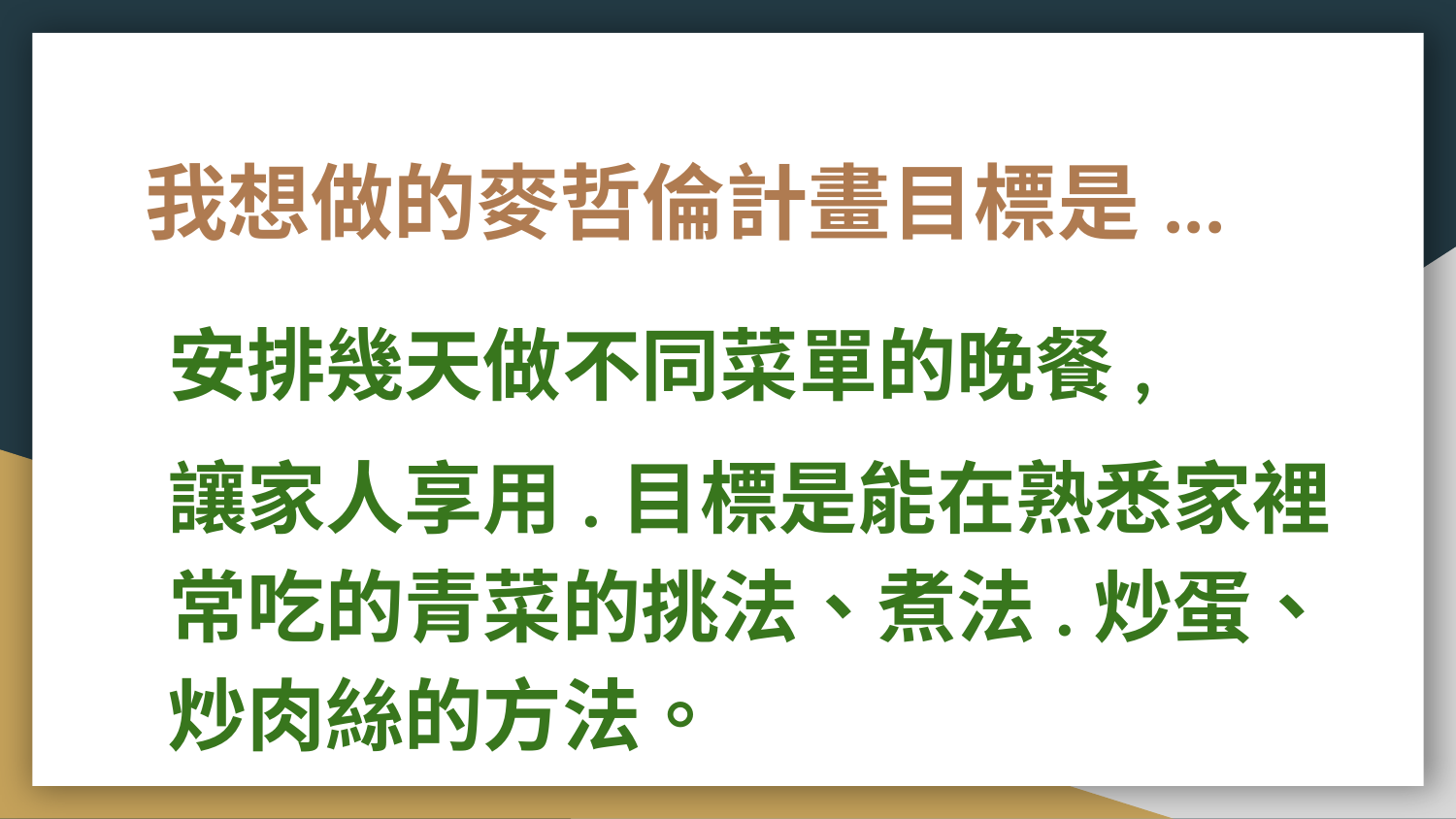

# 我想做的麥哲倫計畫目標是...
安排幾天做不同菜單的晚餐,
讓家人享用.目標是能在熟悉家裡常吃的青菜的​挑法、煮法​​.炒蛋、炒肉絲的方法。